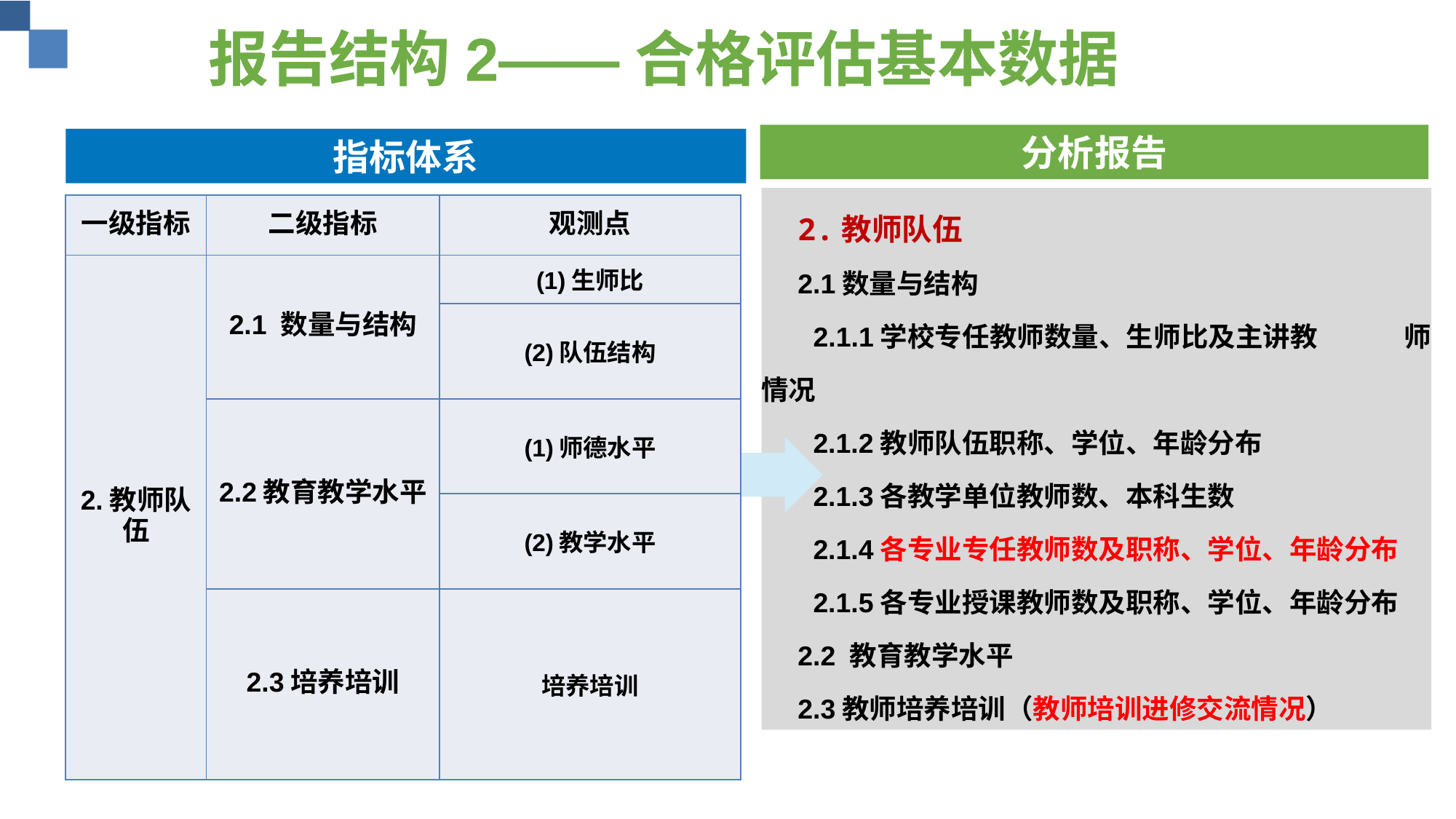

# 报告结构2——合格评估基本数据

分析报告
2.教师队伍
2.1数量与结构
  2.1.1学校专任教师数量、生师比及主讲教              师情况
  2.1.2教师队伍职称、学位、年龄分布
  2.1.3各教学单位教师数、本科生数
  2.1.4各专业专任教师数及职称、学位、年龄分布
  2.1.5各专业授课教师数及职称、学位、年龄分布
2.2 教育教学水平
2.3教师培养培训（教师培训进修交流情况）

指标体系
| 一级指标 | 二级指标 | 观测点 |
| --- | --- | --- |
| 2.教师队伍 | 2.1 数量与结构 | (1)生师比 |
|  |  | (2)队伍结构 |
|  | 2.2教育教学水平 | (1)师德水平 |
|  |  | (2)教学水平 |
|  | 2.3培养培训 | 培养培训 |